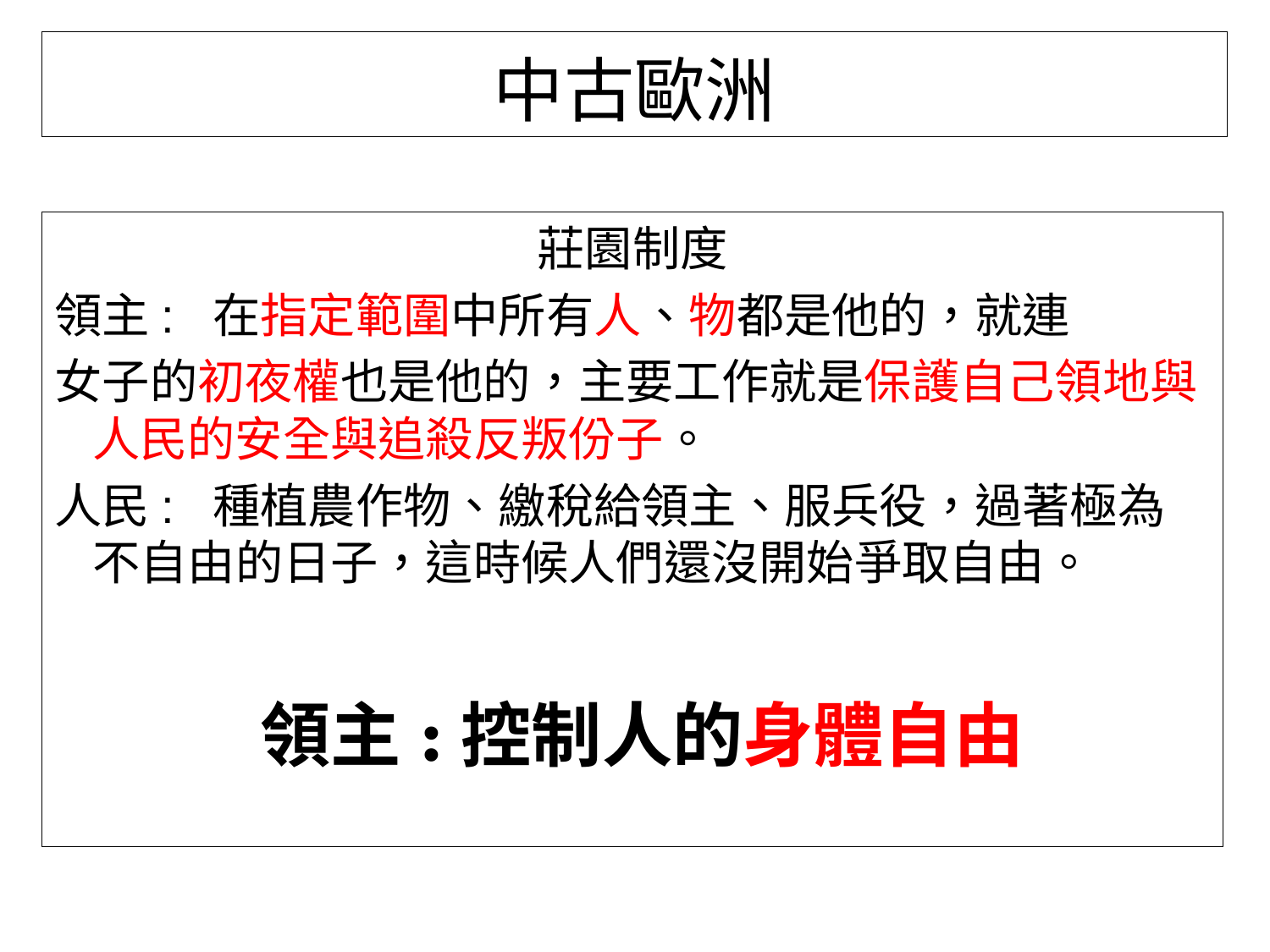

中古歐洲
莊園制度
領主:  在指定範圍中所有人、物都是他的，就連
女子的初夜權也是他的，主要工作就是保護自己領地與人民的安全與追殺反叛份子。
人民:  種植農作物、繳稅給領主、服兵役，過著極為不自由的日子，這時候人們還沒開始爭取自由。
領主:控制人的身體自由